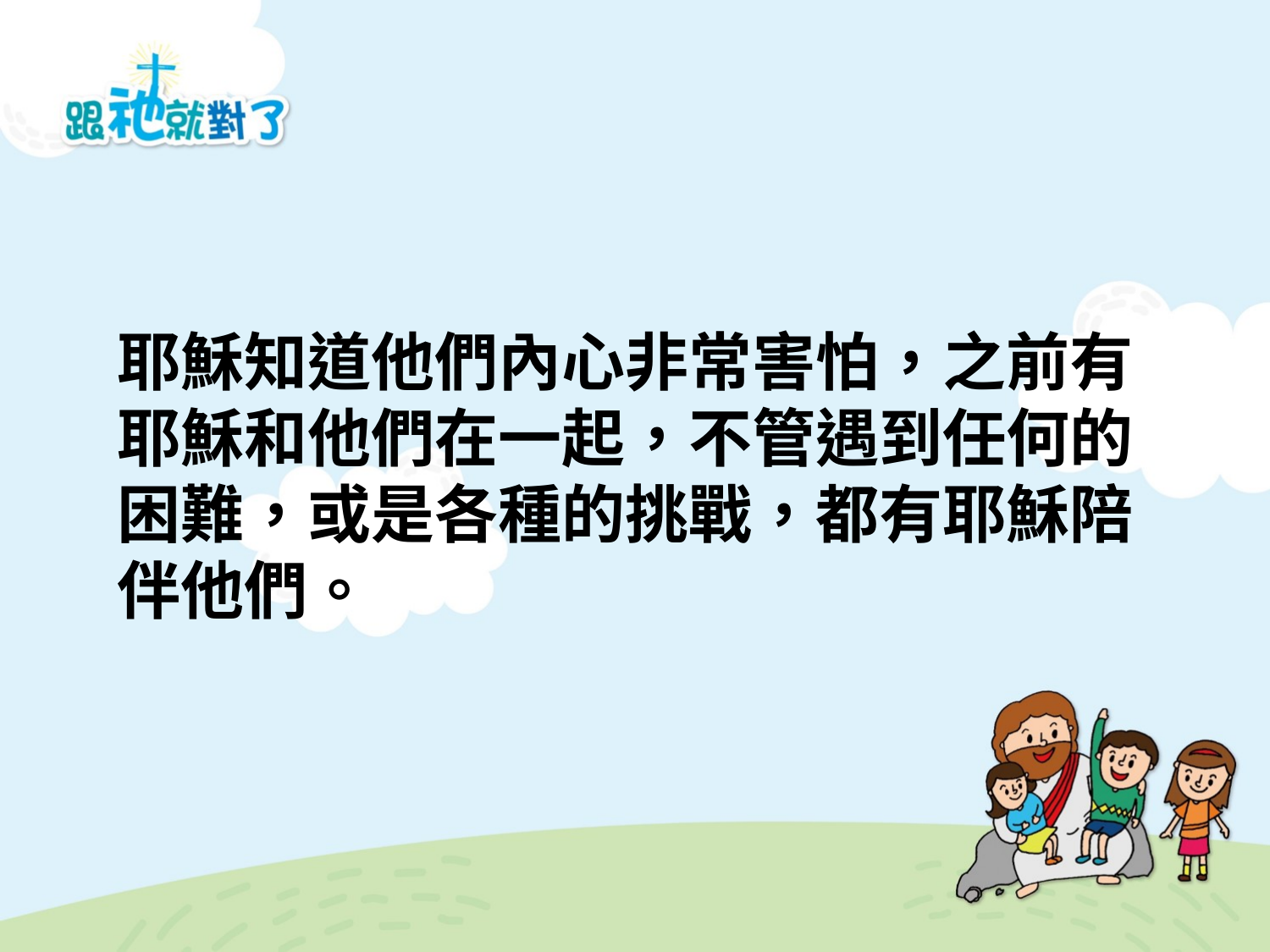

耶穌知道他們內心非常害怕，之前有耶穌和他們在一起，不管遇到任何的困難，或是各種的挑戰，都有耶穌陪伴他們。